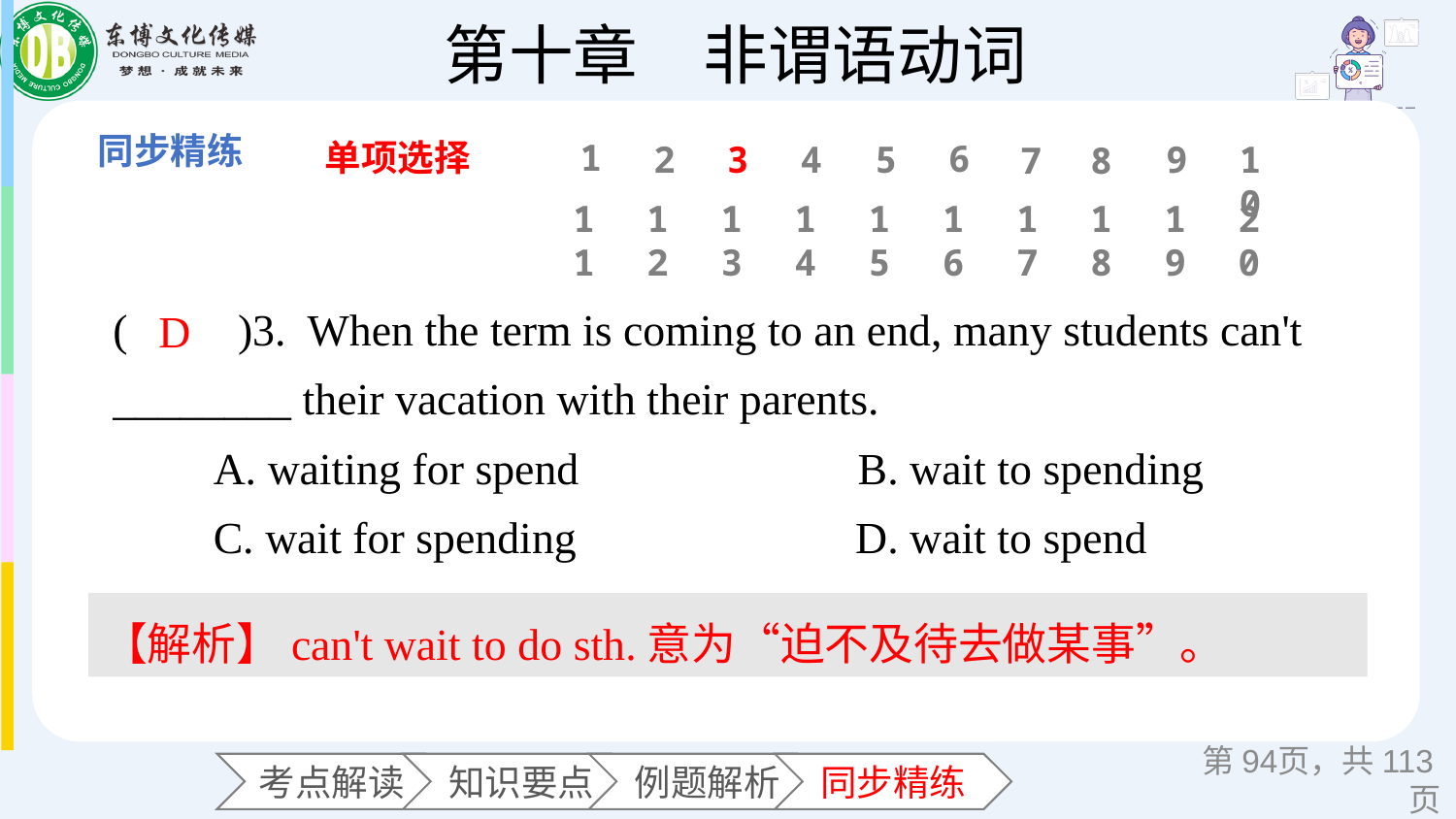

单项选择
1
6
2
3
4
5
9
10
7
8
11
12
13
14
15
16
17
18
19
20
(　　)3.  When the term is coming to an end, many students can't ________ their vacation with their parents.
         A. waiting for spend                         B. wait to spending
         C. wait for spending                         D. wait to spend
D
【解析】can't wait to do sth.意为“迫不及待去做某事”。
第94页，共113页